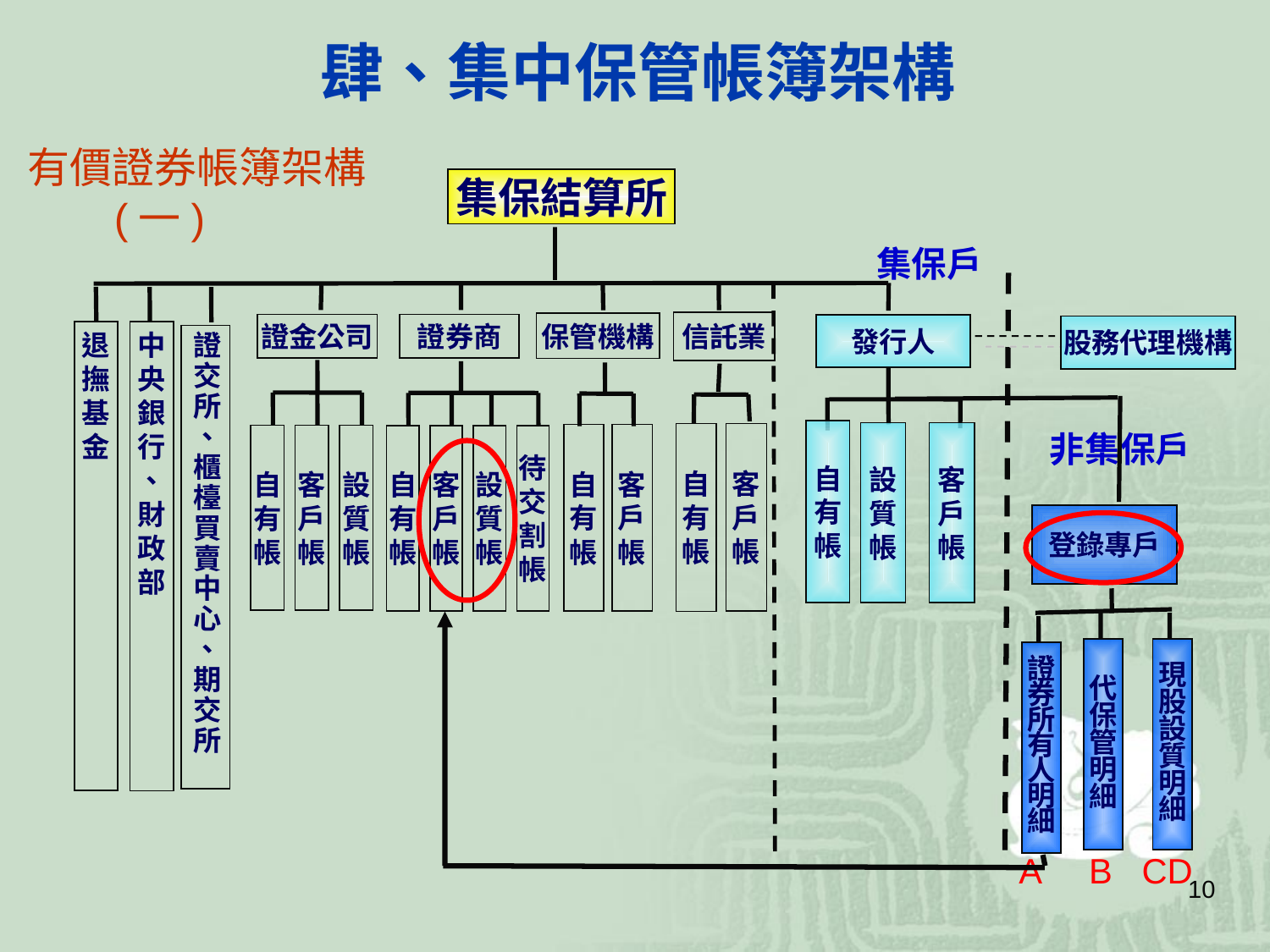

肆、集中保管帳簿架構
有價證券帳簿架構(一)
集保結算所

集保戶

信託業
保管機構
證金公司
證券商
發行人
股務代理機構
退
撫
基
金
中
央
銀
行
、
財
政
部
證
交
所
、
櫃
檯
買
賣
中
心
、
期
交
所

自
有
帳
客
戶
帳
設
質
帳

自
有
帳
客
戶
帳
設
質
帳
待
交
割
帳

自
有
帳
非集保戶
設
質
帳
客
戶
帳
自
有
帳
客
戶
帳
自
有
帳
客
戶
帳

登錄專戶

代
保
管
明
細

現
股
設
質
明
細

證
券
所
有
人
明
細
A     B   CD

10